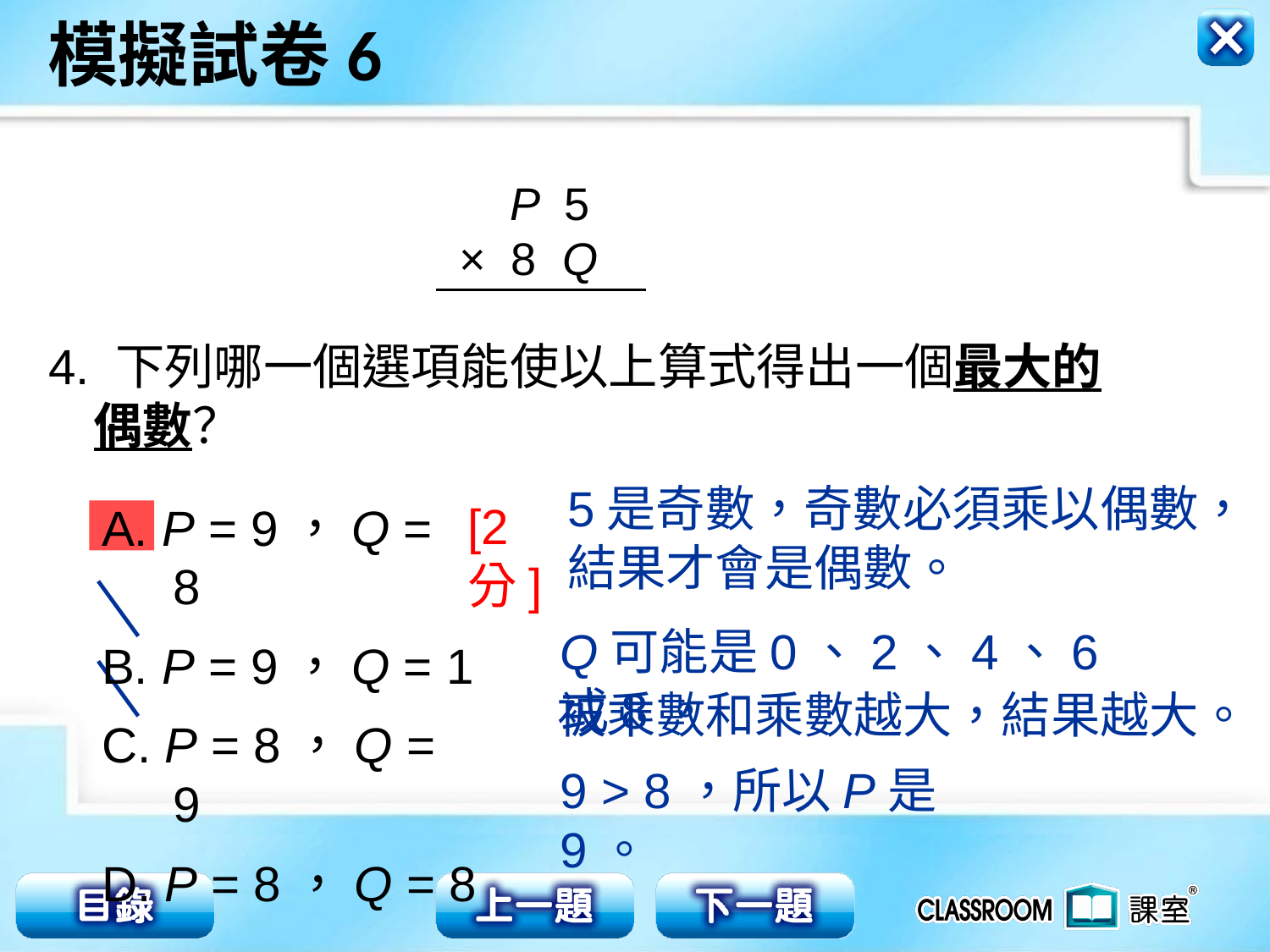

P  5
×  8  Q
4. 下列哪一個選項能使以上算式得出一個最大的
   偶數？
5是奇數，奇數必須乘以偶數，
結果才會是偶數。
[2分]
A. P = 9，Q = 8
B. P = 9，Q = 1
C. P = 8，Q = 9
D. P = 8，Q = 8

Q可能是0、2、4、6或8。

被乘數和乘數越大，結果越大。
9 > 8，所以P是9。